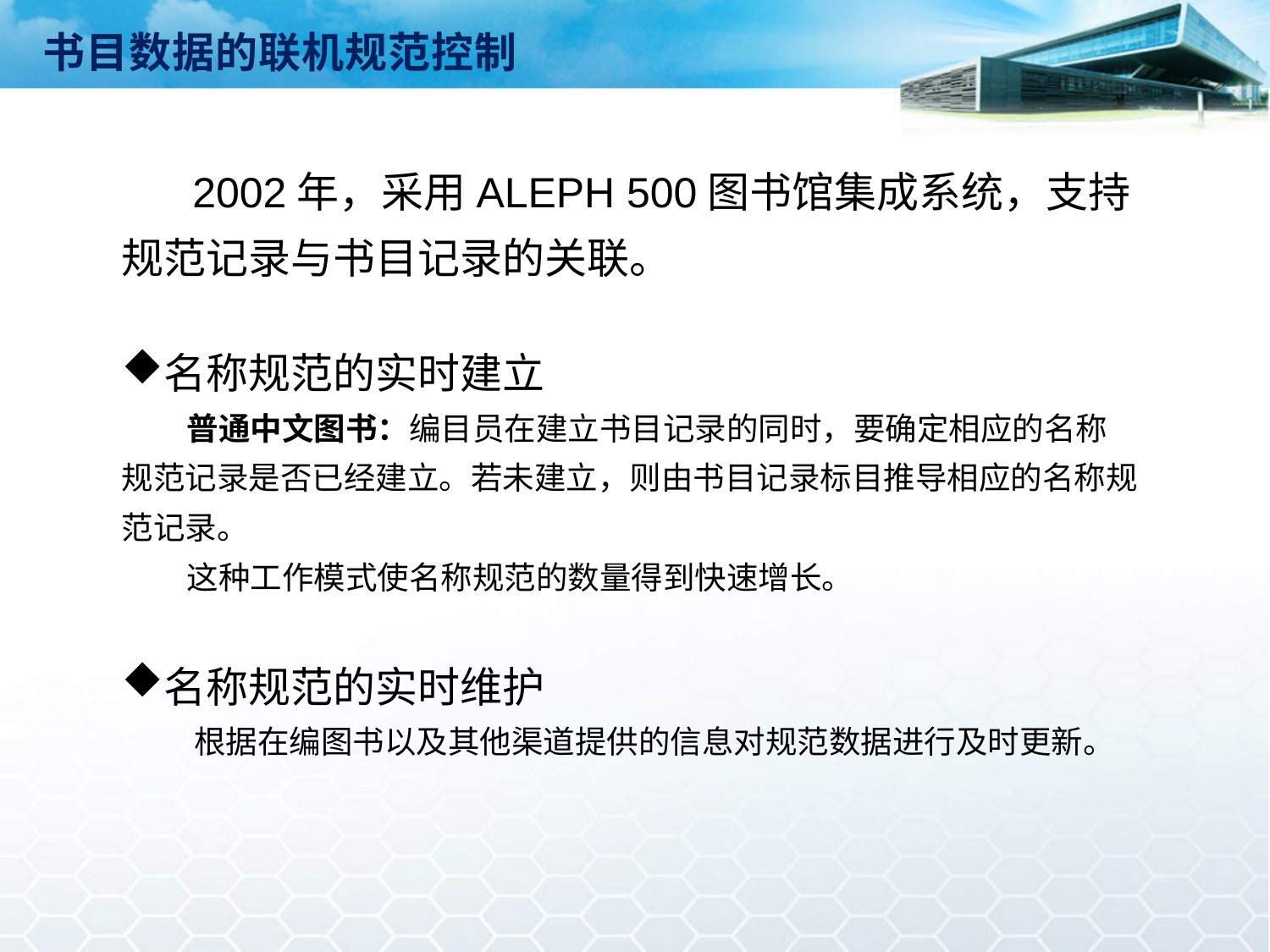

书目数据的联机规范控制
      2002年，采用ALEPH 500图书馆集成系统，支持规范记录与书目记录的关联。

名称规范的实时建立
        普通中文图书：编目员在建立书目记录的同时，要确定相应的名称规范记录是否已经建立。若未建立，则由书目记录标目推导相应的名称规范记录。
        这种工作模式使名称规范的数量得到快速增长。

名称规范的实时维护
         根据在编图书以及其他渠道提供的信息对规范数据进行及时更新。